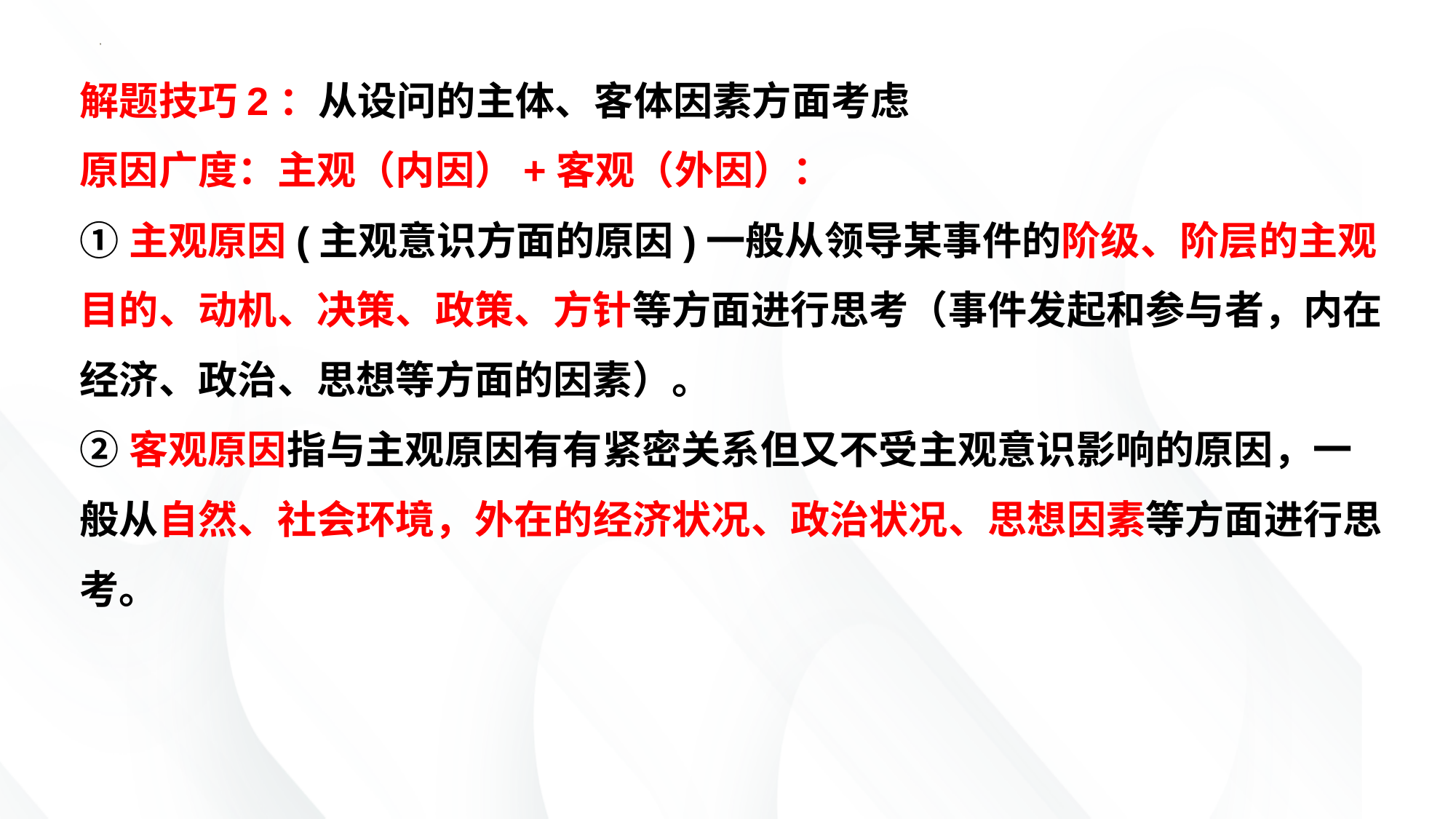

解题技巧2：从设问的主体、客体因素方面考虑
原因广度：主观（内因）+客观（外因）：
①主观原因(主观意识方面的原因)一般从领导某事件的阶级、阶层的主观目的、动机、决策、政策、方针等方面进行思考（事件发起和参与者，内在经济、政治、思想等方面的因素）。
②客观原因指与主观原因有有紧密关系但又不受主观意识影响的原因，一般从自然、社会环境，外在的经济状况、政治状况、思想因素等方面进行思考。